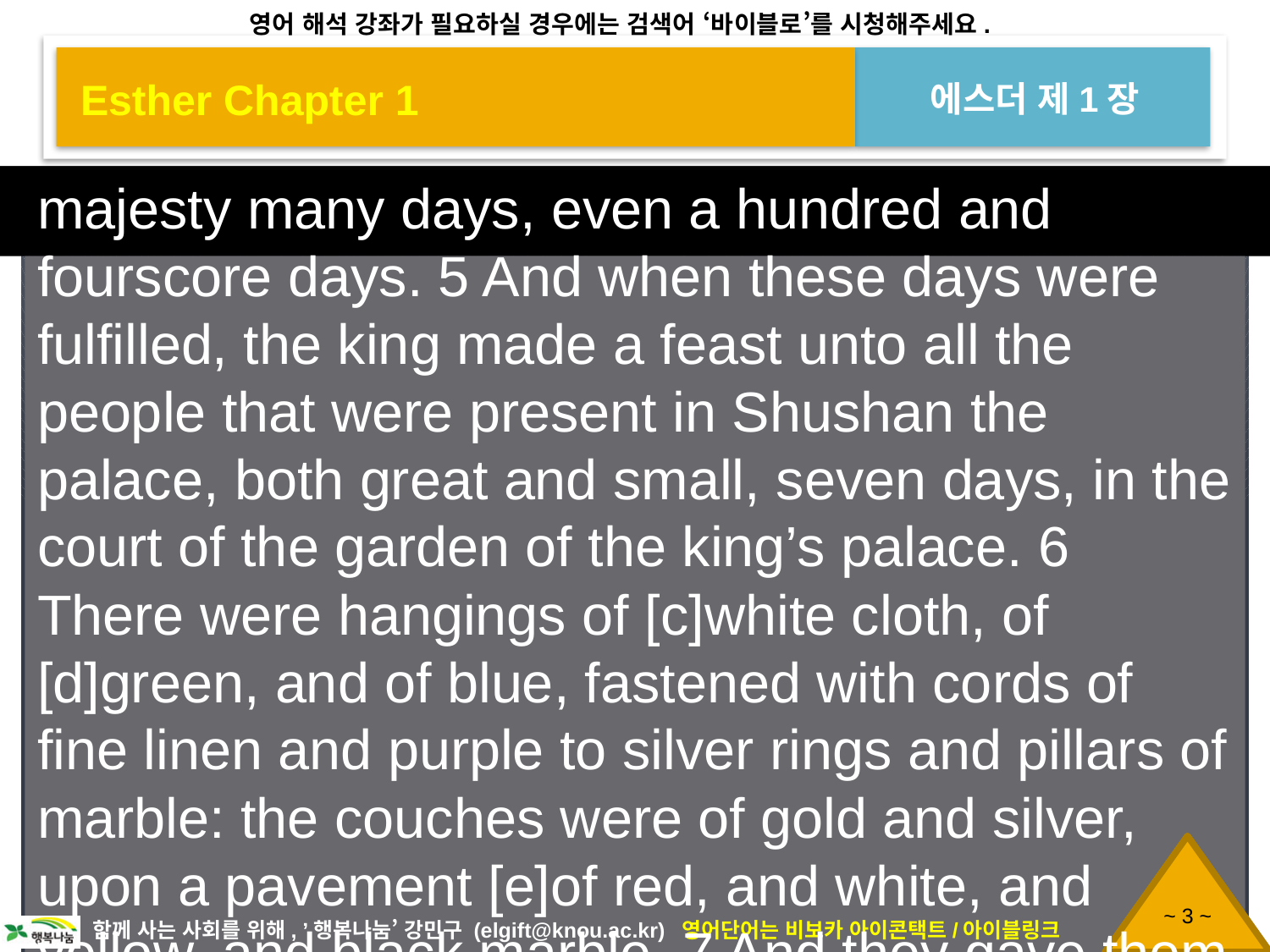

Esther Chapter 1
에스더 제1장
majesty many days, even a hundred and fourscore days. 5 And when these days were fulfilled, the king made a feast unto all the people that were present in Shushan the palace, both great and small, seven days, in the court of the garden of the king’s palace. 6 There were hangings of [c]white cloth, of [d]green, and of blue, fastened with cords of fine linen and purple to silver rings and pillars of marble: the couches were of gold and silver, upon a pavement [e]of red, and white, and yellow, and black marble. 7 And they gave them drink in vessels of gold (the